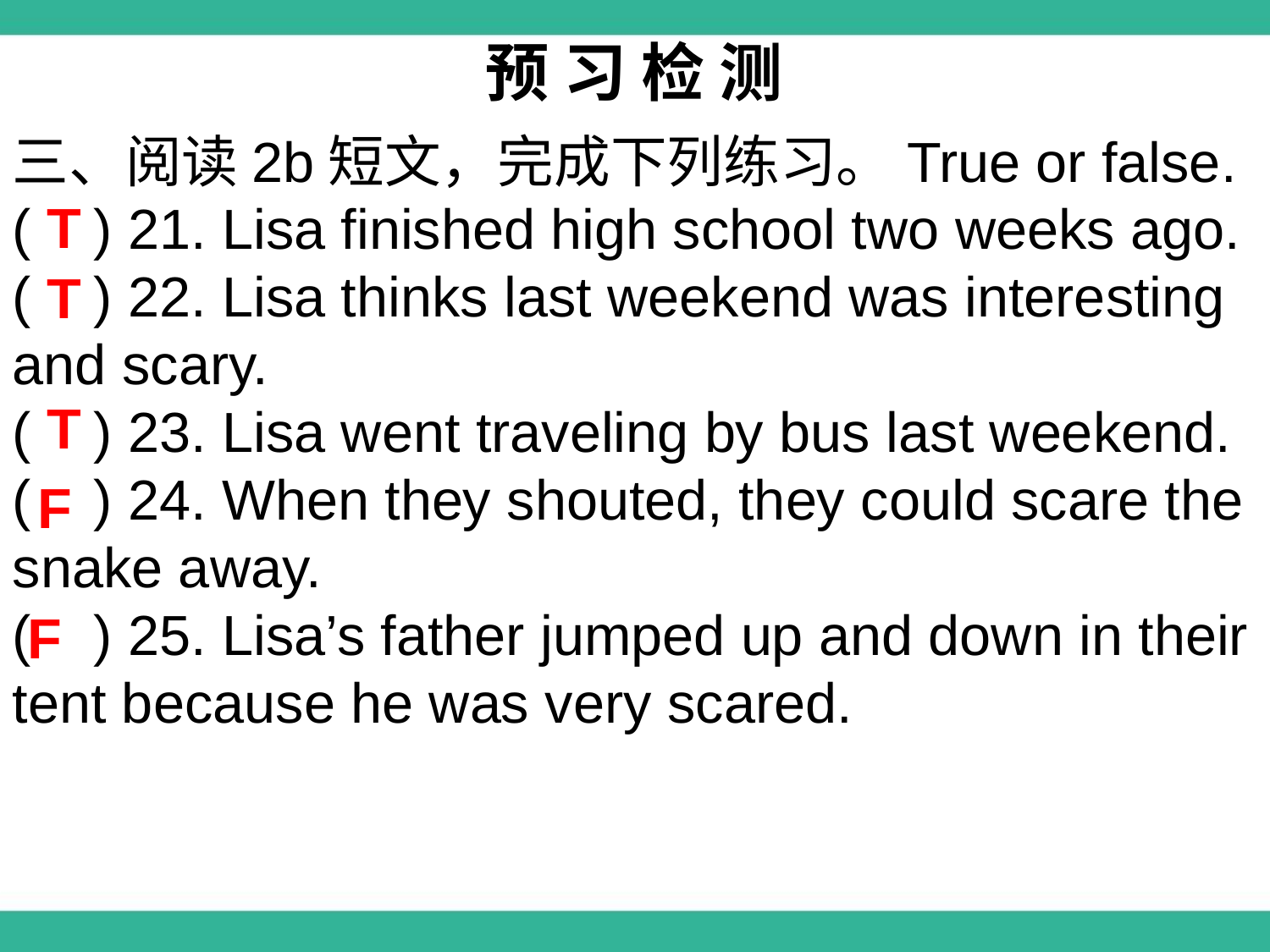

预 习 检 测
三、阅读2b短文，完成下列练习。True or false.
(    ) 21. Lisa finished high school two weeks ago.
(    ) 22. Lisa thinks last weekend was interesting and scary.
(    ) 23. Lisa went traveling by bus last weekend.
(    ) 24. When they shouted, they could scare the snake away.
(    ) 25. Lisa’s father jumped up and down in their tent because he was very scared.
T
T
T
F
F